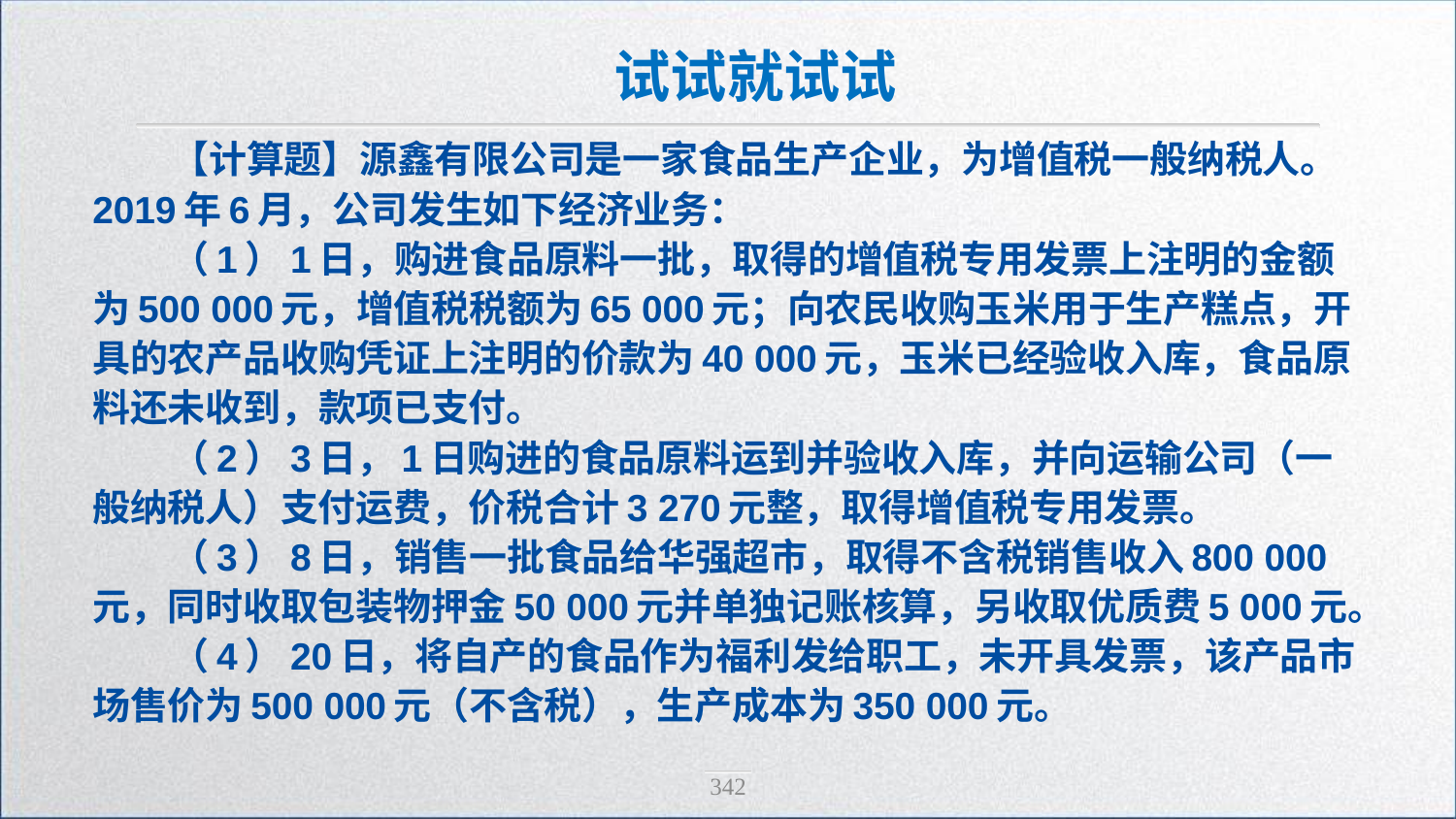

试试就试试
【计算题】源鑫有限公司是一家食品生产企业，为增值税一般纳税人。2019年6月，公司发生如下经济业务：
（1）1日，购进食品原料一批，取得的增值税专用发票上注明的金额 为500 000元，增值税税额为65 000元；向农民收购玉米用于生产糕点，开具的农产品收购凭证上注明的价款为40 000元，玉米已经验收入库，食品原料还未收到，款项已支付。
（2）3日，1日购进的食品原料运到并验收入库，并向运输公司（一般纳税人）支付运费，价税合计3 270元整，取得增值税专用发票。
（3）8日，销售一批食品给华强超市，取得不含税销售收入800 000元，同时收取包装物押金50 000元并单独记账核算，另收取优质费5 000元。
（4）20日，将自产的食品作为福利发给职工，未开具发票，该产品市场售价为500 000元（不含税），生产成本为350 000元。
342